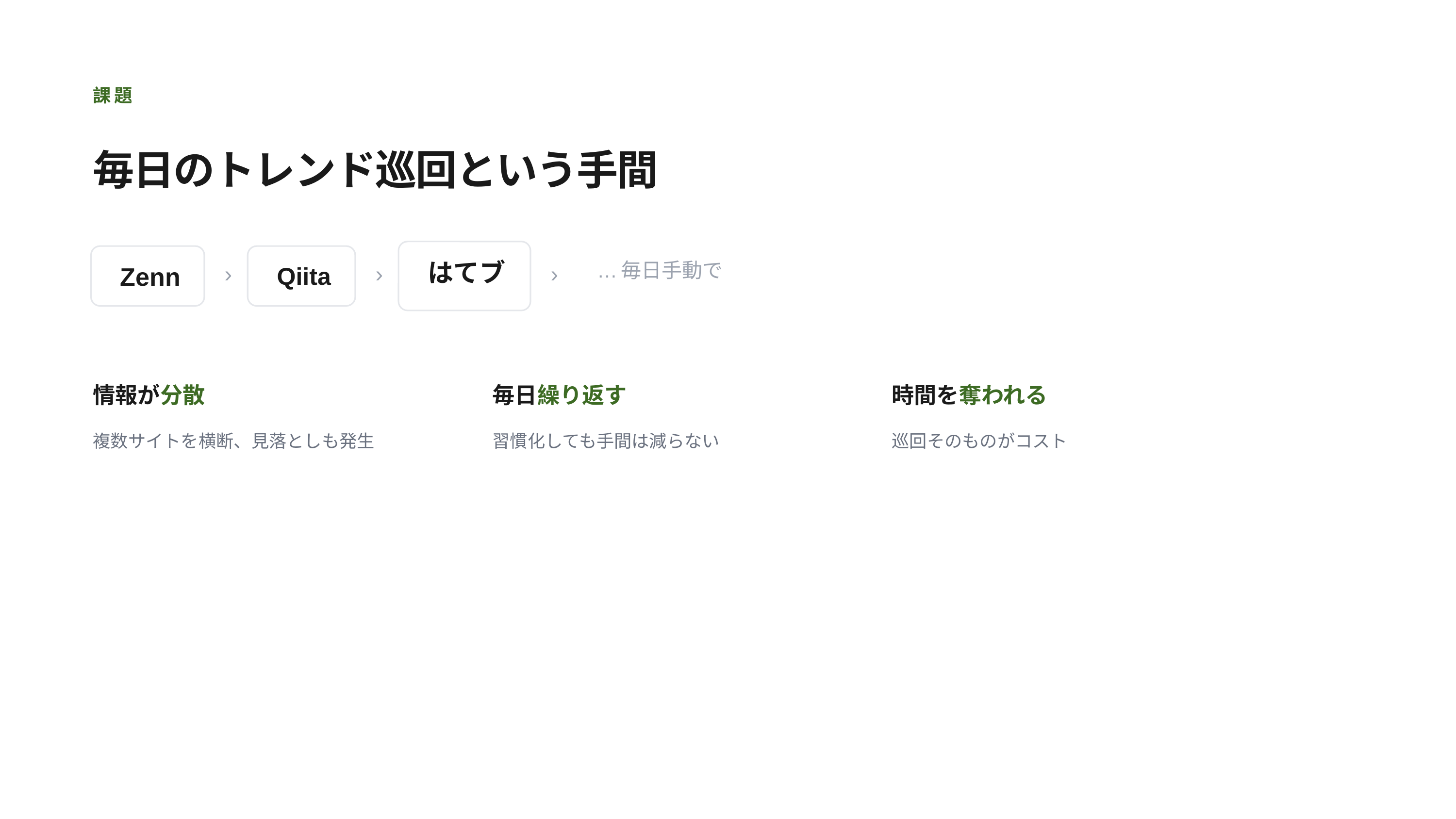

課題
毎日のトレンド巡回という手間

はてブ
…毎日手動で
›
›
›
Zenn
Qiita
情報が分散
毎日繰り返す
時間を奪われる
複数サイトを横断、見落としも発生
習慣化しても手間は減らない
巡回そのものがコスト